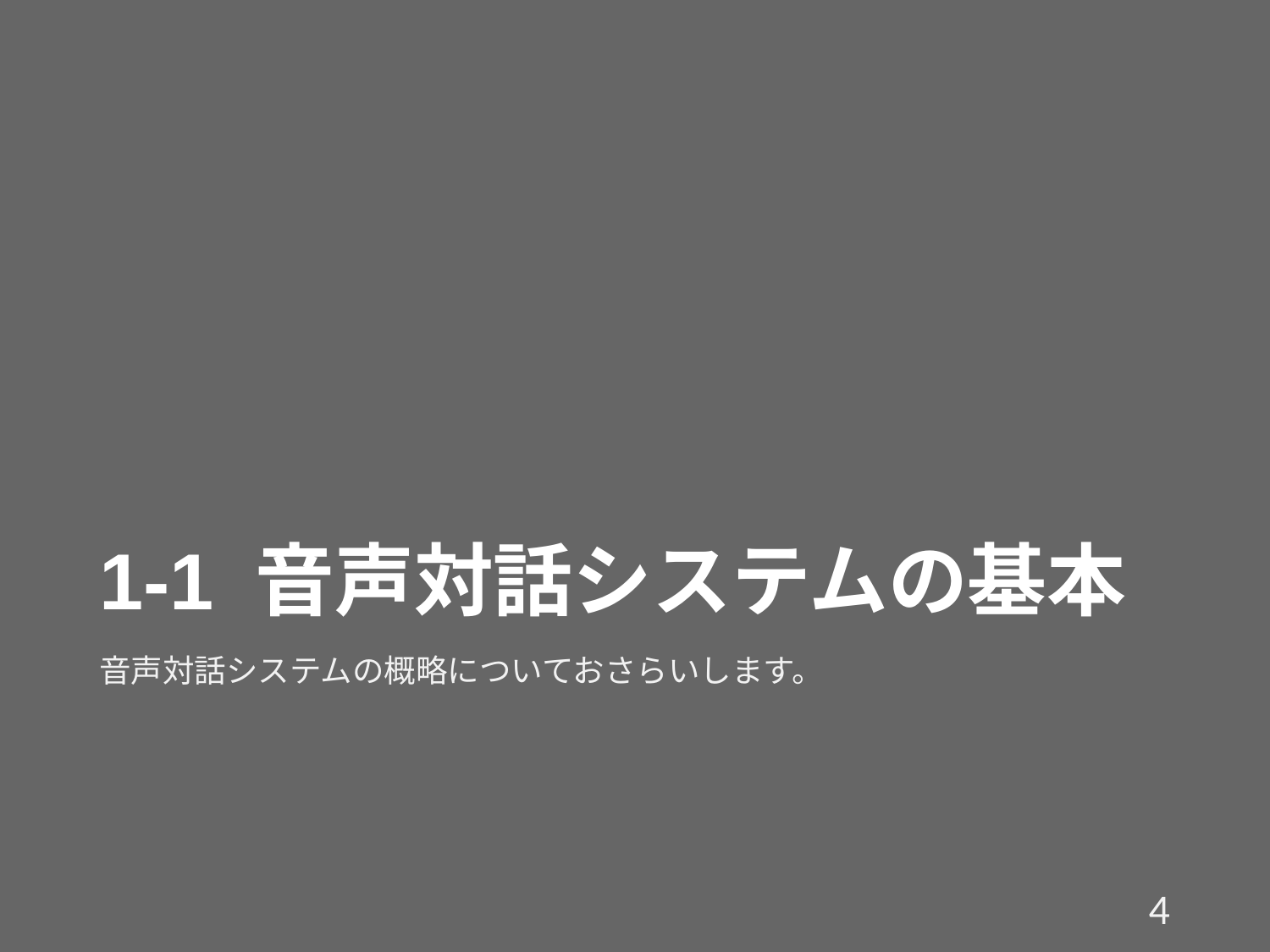

# 1-1 音声対話システムの基本
音声対話システムの概略についておさらいします。
4